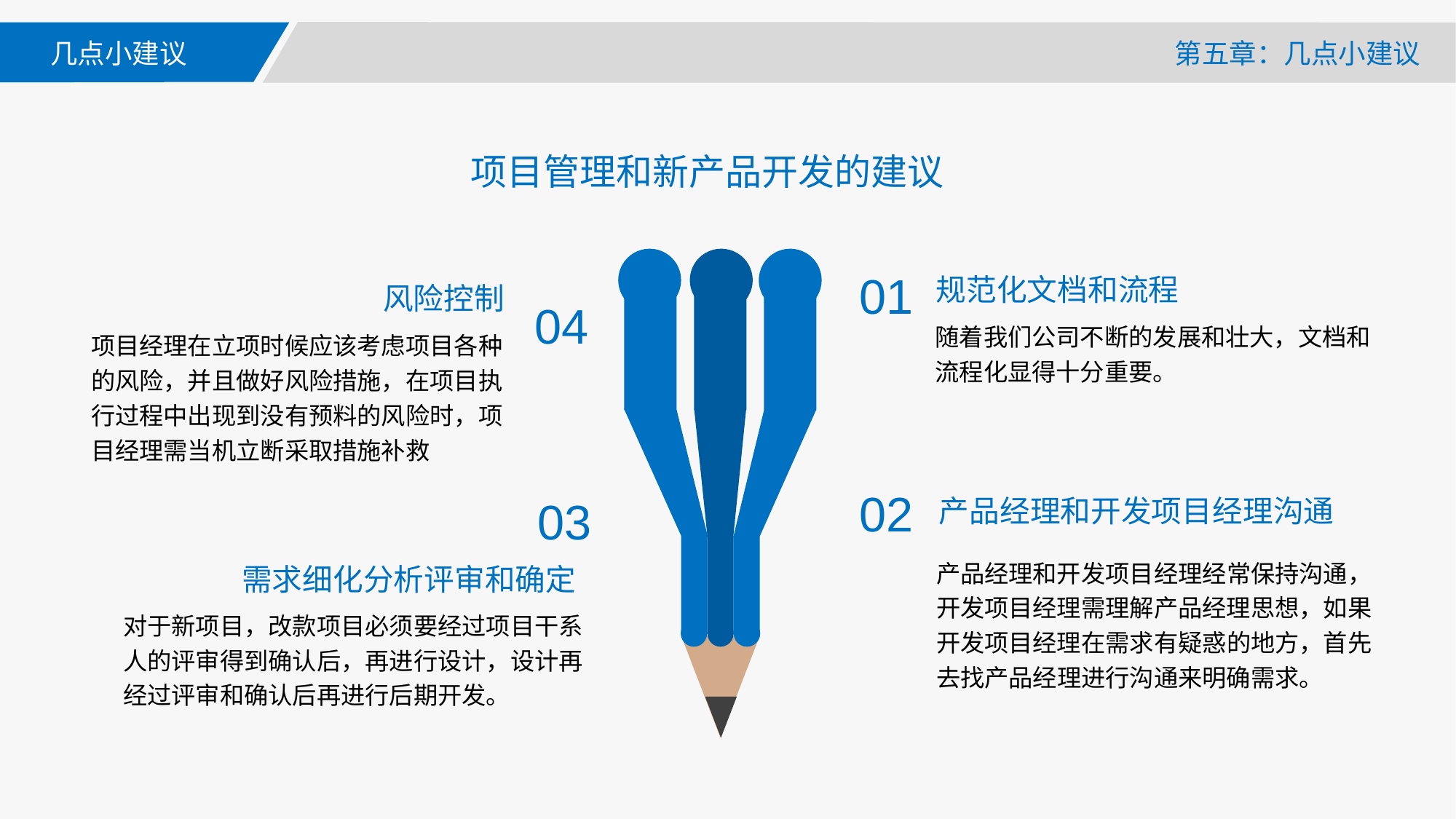

几点小建议
第五章：几点小建议
项目管理和新产品开发的建议

01
规范化文档和流程
随着我们公司不断的发展和壮大，文档和流程化显得十分重要。
风险控制
项目经理在立项时候应该考虑项目各种的风险，并且做好风险措施，在项目执行过程中出现到没有预料的风险时，项目经理需当机立断采取措施补救
04
02
03
产品经理和开发项目经理沟通
产品经理和开发项目经理经常保持沟通，开发项目经理需理解产品经理思想，如果开发项目经理在需求有疑惑的地方，首先去找产品经理进行沟通来明确需求。
需求细化分析评审和确定
对于新项目，改款项目必须要经过项目干系人的评审得到确认后，再进行设计，设计再经过评审和确认后再进行后期开发。